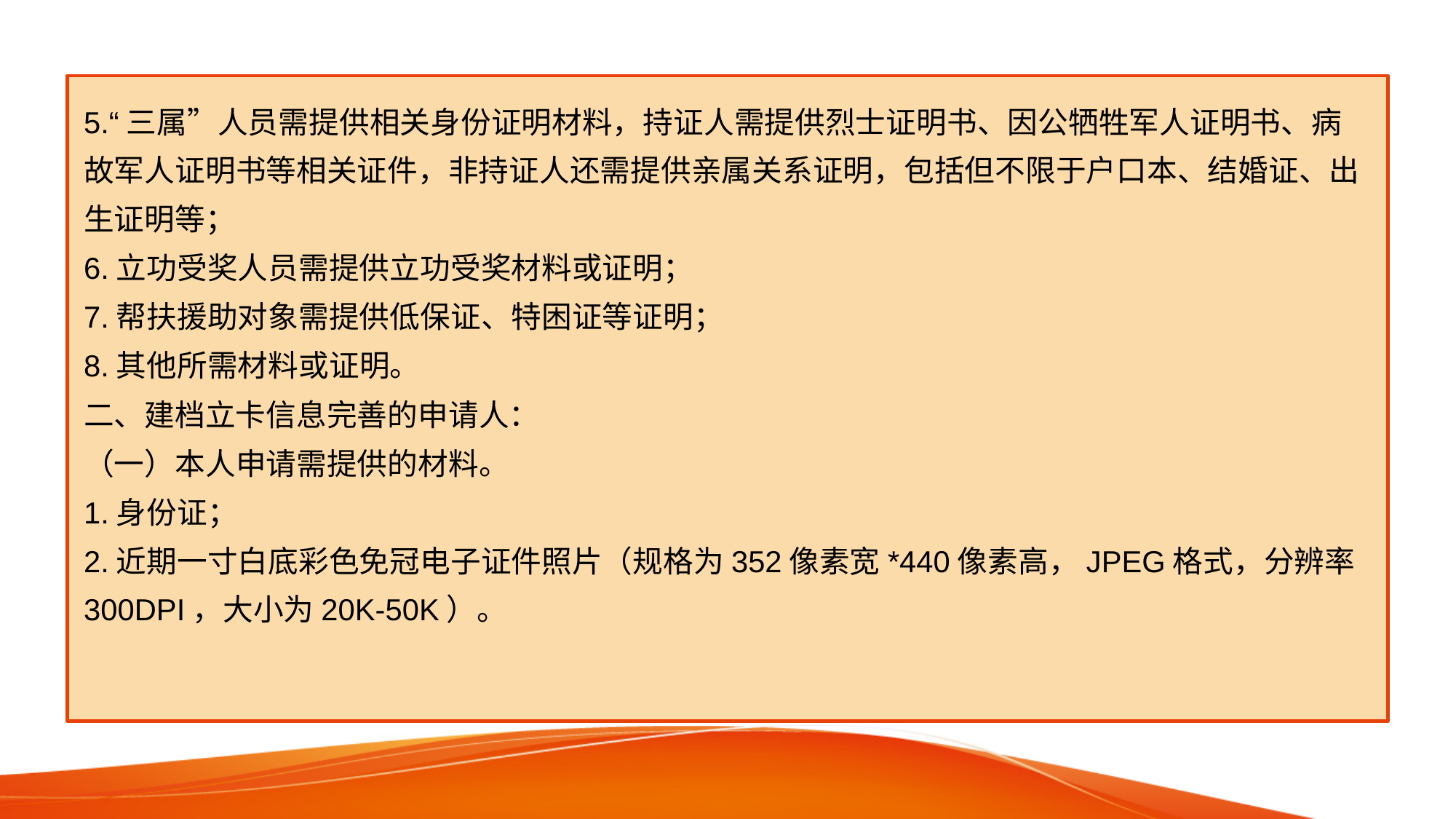

5.“三属”人员需提供相关身份证明材料，持证人需提供烈士证明书、因公牺牲军人证明书、病故军人证明书等相关证件，非持证人还需提供亲属关系证明，包括但不限于户口本、结婚证、出生证明等；
6.立功受奖人员需提供立功受奖材料或证明；
7.帮扶援助对象需提供低保证、特困证等证明；
8.其他所需材料或证明。
二、建档立卡信息完善的申请人：
（一）本人申请需提供的材料。
1.身份证；
2.近期一寸白底彩色免冠电子证件照片（规格为352像素宽*440像素高，JPEG格式，分辨率300DPI，大小为20K-50K）。

#